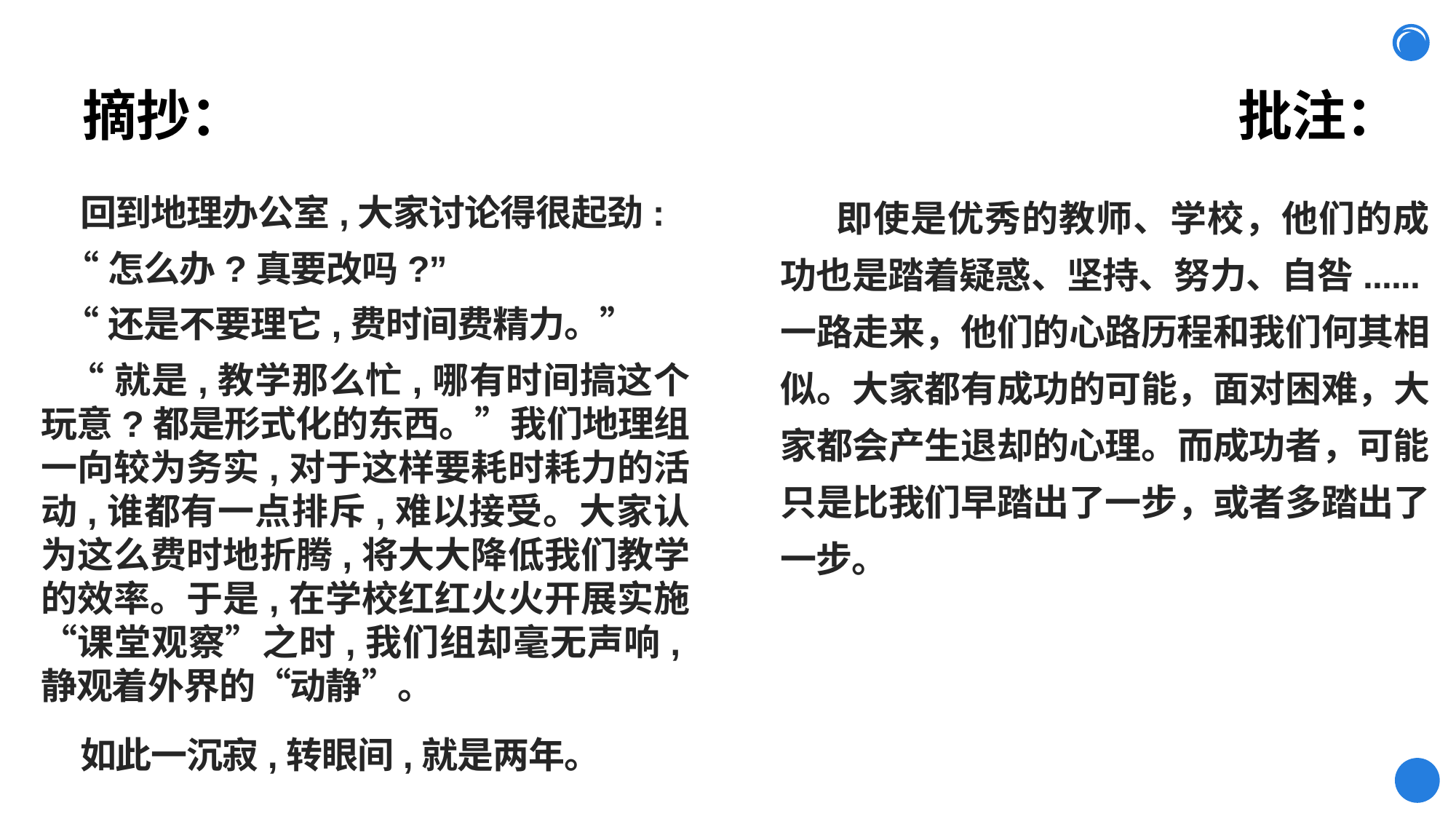

摘抄：
批注：
     即使是优秀的教师、学校，他们的成功也是踏着疑惑、坚持、努力、自咎......一路走来，他们的心路历程和我们何其相似。大家都有成功的可能，面对困难，大家都会产生退却的心理。而成功者，可能只是比我们早踏出了一步，或者多踏出了一步。
    回到地理办公室,大家讨论得很起劲:
   “怎么办?真要改吗?”
   “还是不要理它,费时间费精力。”
   “就是,教学那么忙,哪有时间搞这个玩意?都是形式化的东西。”我们地理组一向较为务实,对于这样要耗时耗力的活动,谁都有一点排斥,难以接受。大家认为这么费时地折腾,将大大降低我们教学的效率。于是,在学校红红火火开展实施“课堂观察”之时,我们组却毫无声响,静观着外界的“动静”。
    如此一沉寂,转眼间,就是两年。